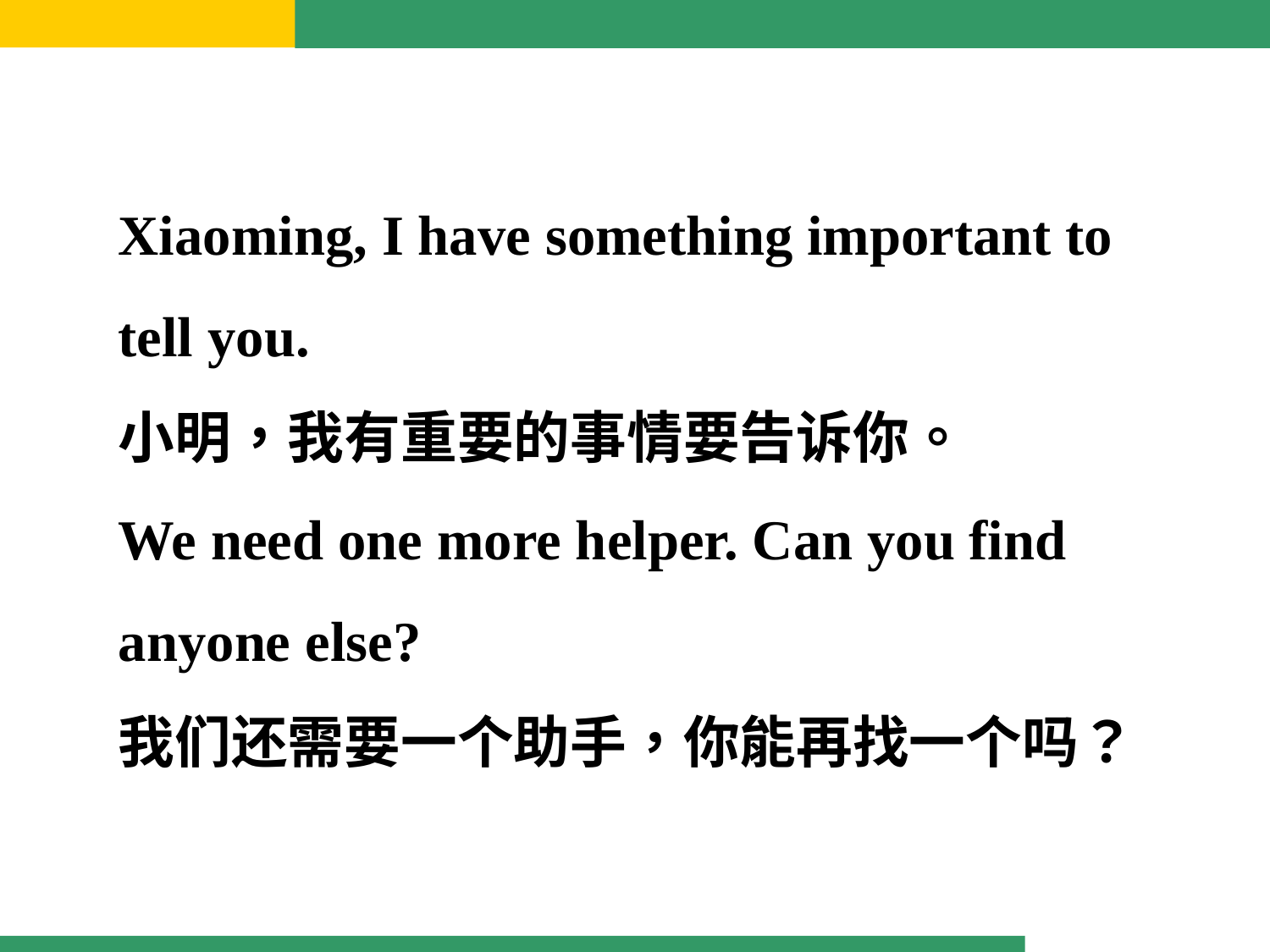

Xiaoming, I have something important to tell you.
小明，我有重要的事情要告诉你。
We need one more helper. Can you find anyone else?
我们还需要一个助手，你能再找一个吗？